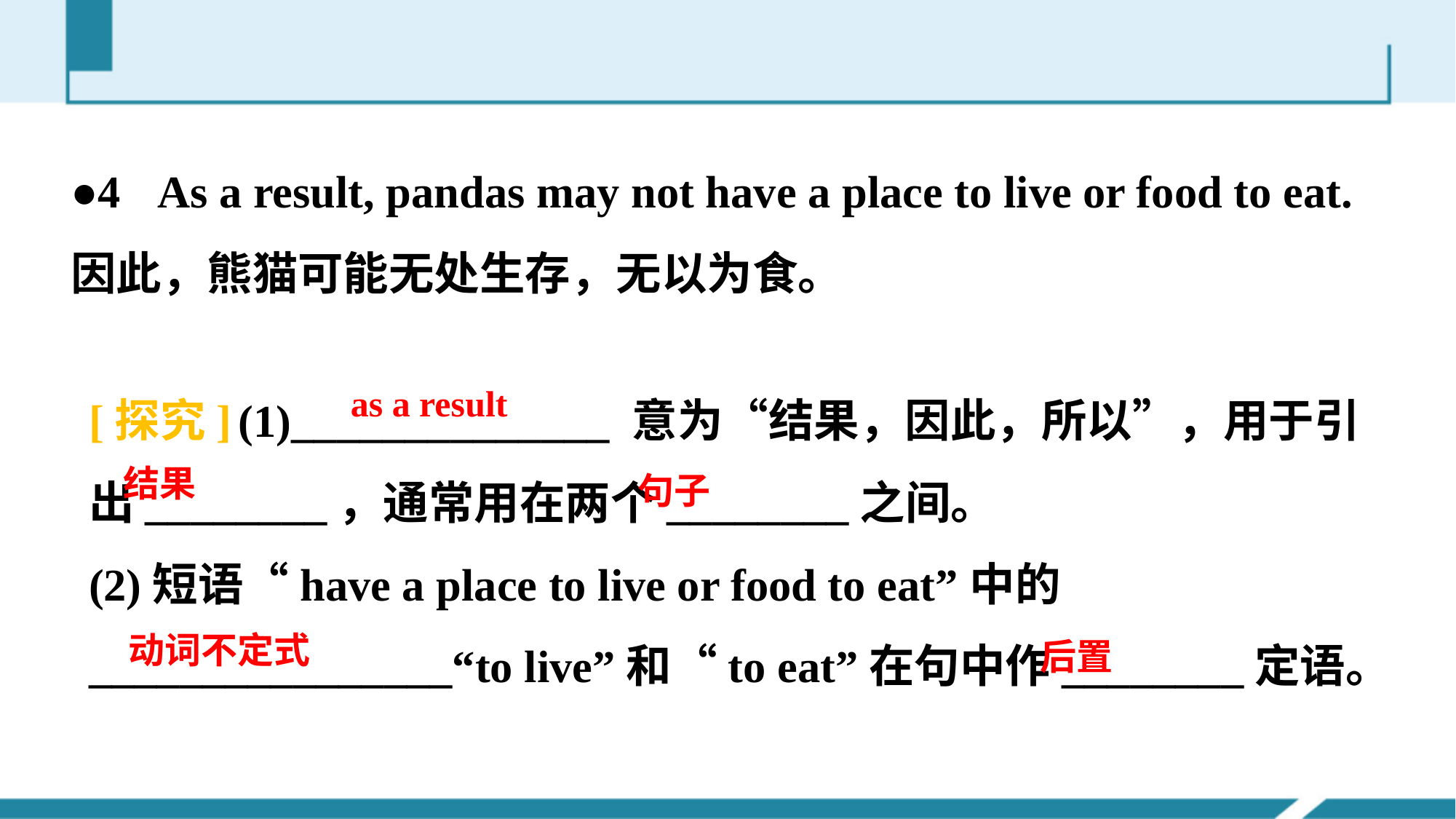

●4   As a result, pandas may not have a place to live or food to eat.
因此，熊猫可能无处生存，无以为食。
[探究] (1)______________ 意为“结果，因此，所以”，用于引出________，通常用在两个________之间。
(2)短语“have a place to live or food to eat”中的________________“to live”和“to eat”在句中作________定语。
as a result
结果
句子
动词不定式
后置